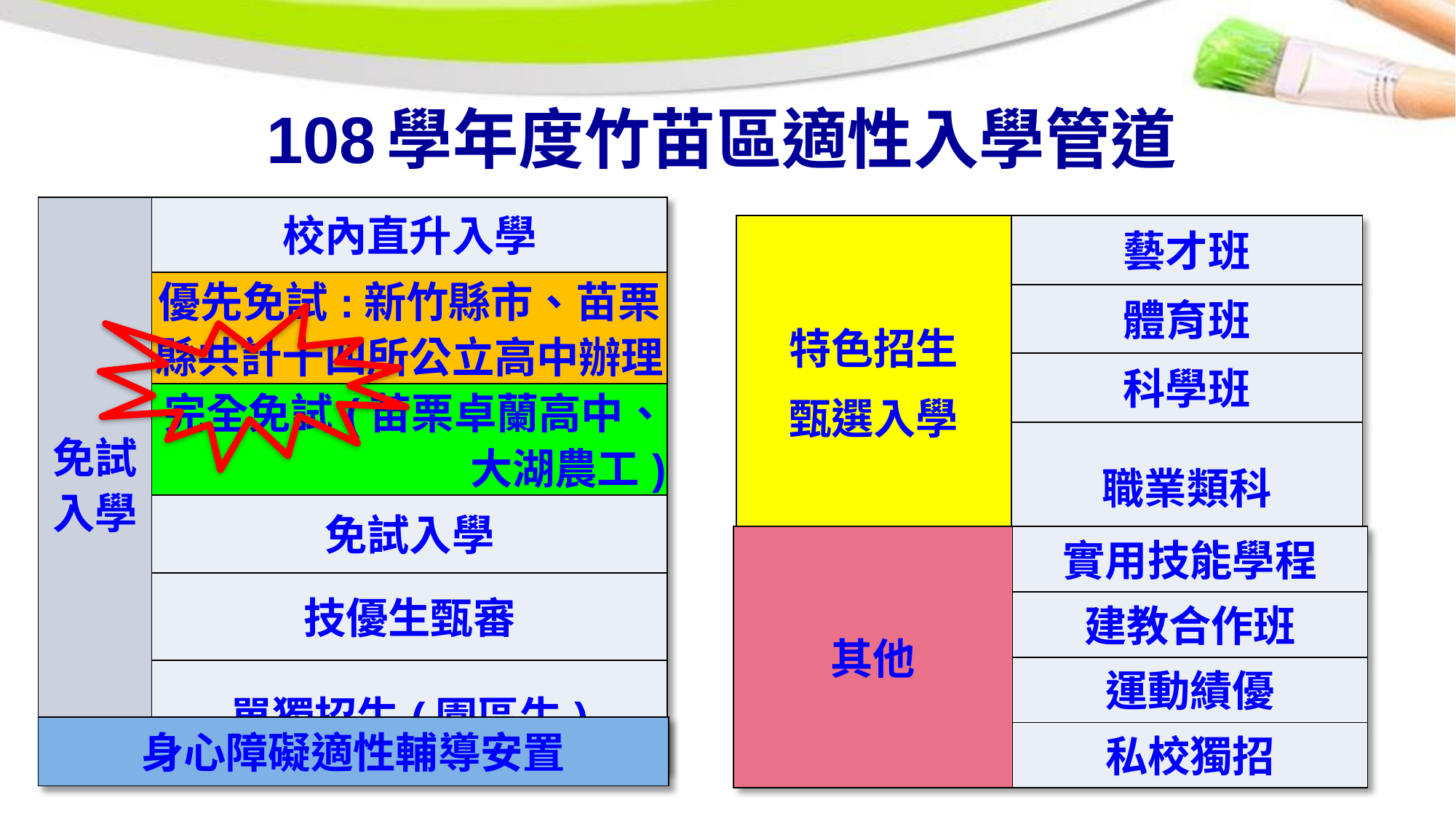

108學年度竹苗區適性入學管道
| 免試入學 | 校內直升入學 |
| --- | --- |
|  | 優先免試:新竹縣市、苗栗縣共計十四所公立高中辦理 |
|  | 完全免試(苗栗卓蘭高中、大湖農工) |
|  | 免試入學 |
|  | 技優生甄審 |
|  | 單獨招生(園區生) |
| 特色招生 甄選入學 | 藝才班 |
| --- | --- |
|  | 體育班 |
|  | 科學班 |
|  | 職業類科 |

| 其他 | 實用技能學程 |
| --- | --- |
|  | 建教合作班 |
|  | 運動績優 |
|  | 私校獨招 |
| 身心障礙適性輔導安置 |
| --- |